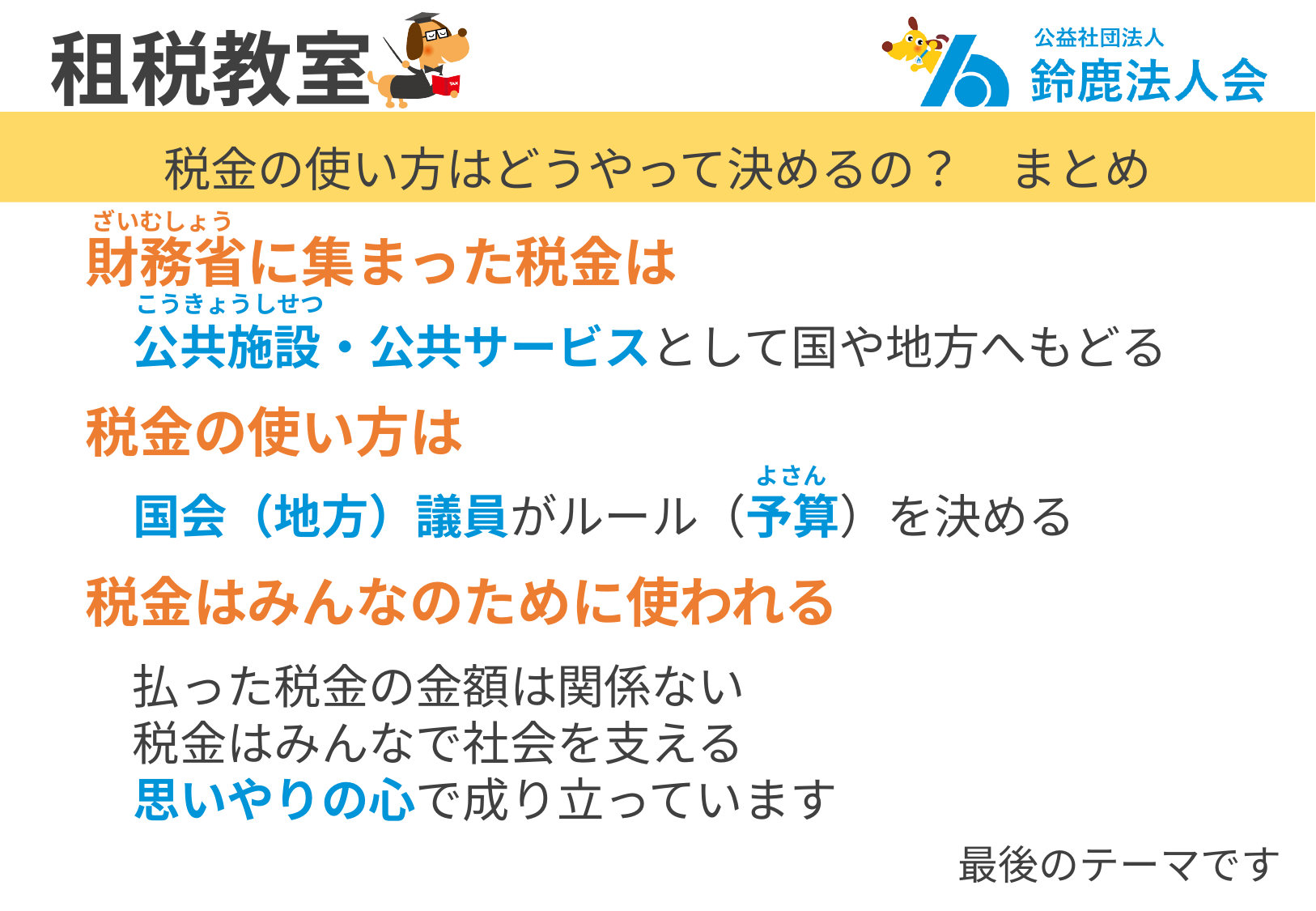

税金の使い方はどうやって決めるの？　まとめ
ざいむしょう
財務省に集まった税金は

　公共施設・公共サービスとして国や地方へもどる

税金の使い方は

　国会（地方）議員がルール（予算）を決める

税金はみんなのために使われる

　払った税金の金額は関係ない
　税金はみんなで社会を支える
　思いやりの心で成り立っています
こうきょうしせつ
よさん
最後のテーマです